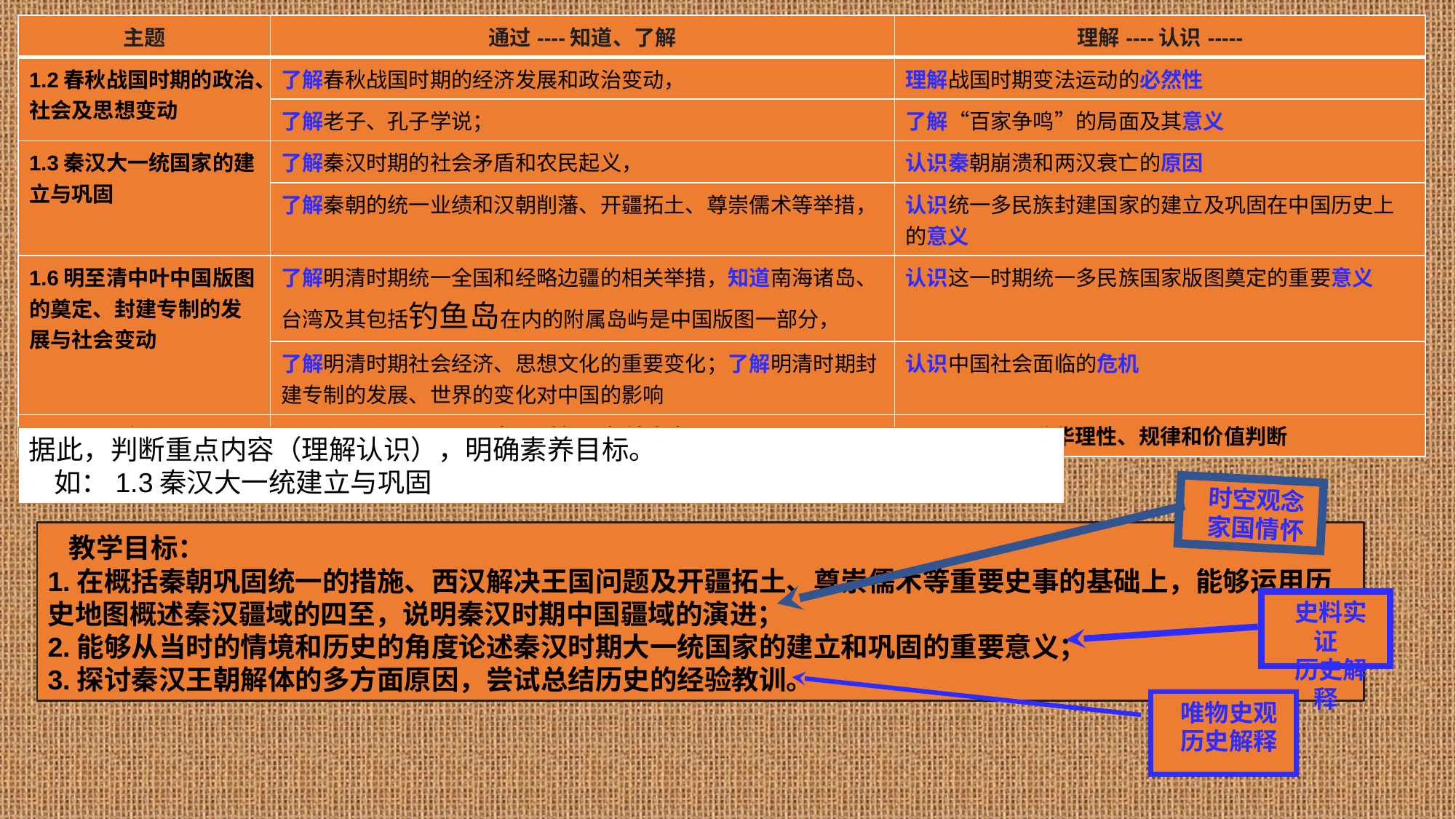

| 主题 | 通过----知道、了解 | 理解----认识----- |
| --- | --- | --- |
| 1.2春秋战国时期的政治、社会及思想变动 | 了解春秋战国时期的经济发展和政治变动， | 理解战国时期变法运动的必然性 |
|  | 了解老子、孔子学说； | 了解“百家争鸣”的局面及其意义 |
| 1.3秦汉大一统国家的建立与巩固 | 了解秦汉时期的社会矛盾和农民起义， | 认识秦朝崩溃和两汉衰亡的原因 |
|  | 了解秦朝的统一业绩和汉朝削藩、开疆拓土、尊崇儒术等举措， | 认识统一多民族封建国家的建立及巩固在中国历史上的意义 |
| 1.6明至清中叶中国版图的奠定、封建专制的发展与社会变动 | 了解明清时期统一全国和经略边疆的相关举措，知道南海诸岛、台湾及其包括钓鱼岛在内的附属岛屿是中国版图一部分， | 认识这一时期统一多民族国家版图奠定的重要意义 |
|  | 了解明清时期社会经济、思想文化的重要变化；了解明清时期封建专制的发展、世界的变化对中国的影响 | 认识中国社会面临的危机 |
| 主题 | 记忆、认知、归纳史实 | 升华理性、规律和价值判断 |
据此，判断重点内容（理解认识），明确素养目标。
   如：1.3秦汉大一统建立与巩固
 时空观念
 家国情怀
  教学目标：
1.在概括秦朝巩固统一的措施、西汉解决王国问题及开疆拓土、尊崇儒术等重要史事的基础上，能够运用历史地图概述秦汉疆域的四至，说明秦汉时期中国疆域的演进；
2.能够从当时的情境和历史的角度论述秦汉时期大一统国家的建立和巩固的重要意义；
3.探讨秦汉王朝解体的多方面原因，尝试总结历史的经验教训。
 史料实证
 历史解释
 唯物史观
 历史解释